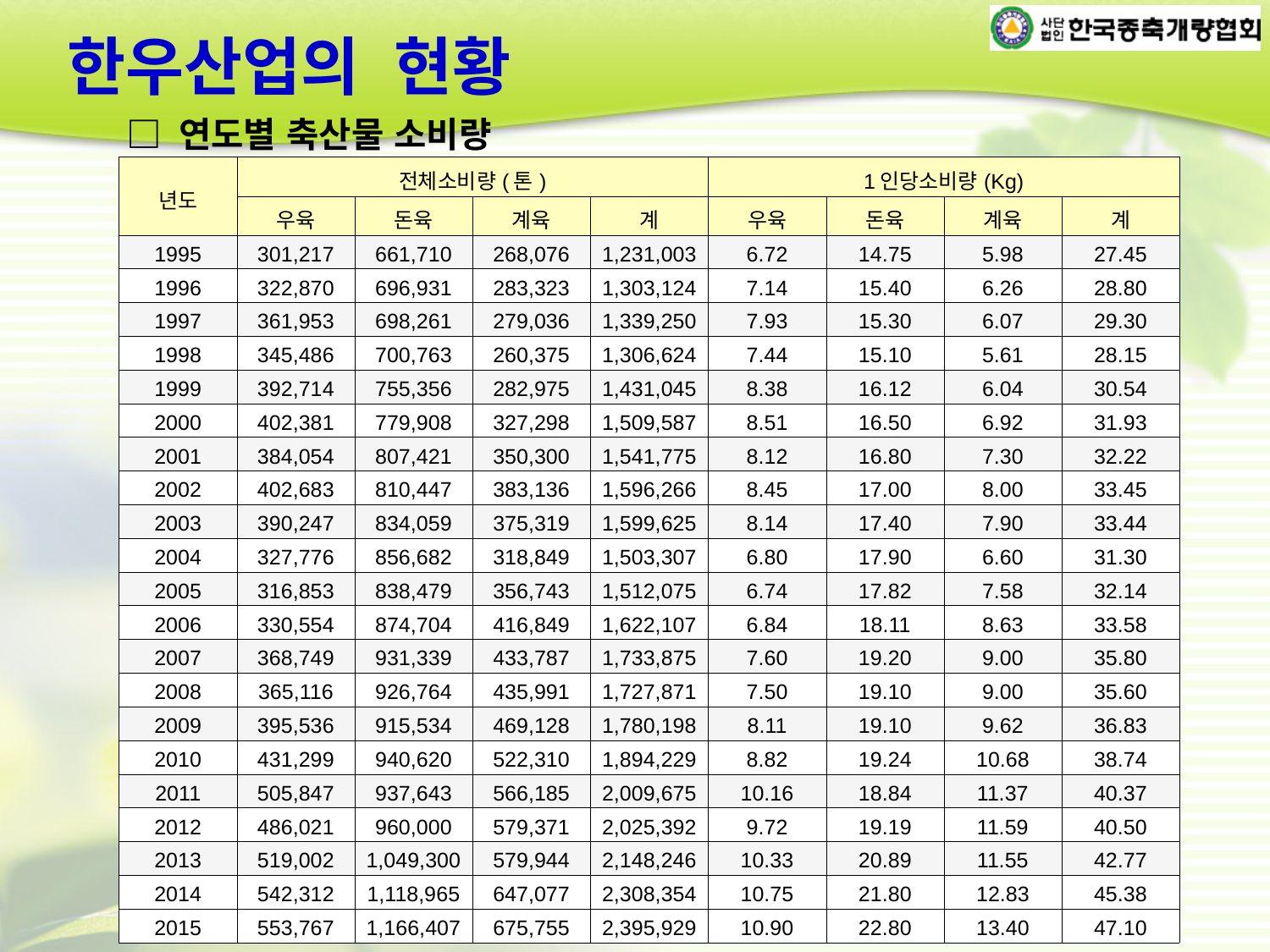

한우산업의  현황
□ 연도별 축산물 소비량
| 년도 | 전체소비량(톤) |  |  |  | 1인당소비량(Kg) |  |  |  |
| --- | --- | --- | --- | --- | --- | --- | --- | --- |
|  | 우육 | 돈육 | 계육 | 계 | 우육 | 돈육 | 계육 | 계 |
| 1995 | 301,217 | 661,710 | 268,076 | 1,231,003 | 6.72 | 14.75 | 5.98 | 27.45 |
| 1996 | 322,870 | 696,931 | 283,323 | 1,303,124 | 7.14 | 15.40 | 6.26 | 28.80 |
| 1997 | 361,953 | 698,261 | 279,036 | 1,339,250 | 7.93 | 15.30 | 6.07 | 29.30 |
| 1998 | 345,486 | 700,763 | 260,375 | 1,306,624 | 7.44 | 15.10 | 5.61 | 28.15 |
| 1999 | 392,714 | 755,356 | 282,975 | 1,431,045 | 8.38 | 16.12 | 6.04 | 30.54 |
| 2000 | 402,381 | 779,908 | 327,298 | 1,509,587 | 8.51 | 16.50 | 6.92 | 31.93 |
| 2001 | 384,054 | 807,421 | 350,300 | 1,541,775 | 8.12 | 16.80 | 7.30 | 32.22 |
| 2002 | 402,683 | 810,447 | 383,136 | 1,596,266 | 8.45 | 17.00 | 8.00 | 33.45 |
| 2003 | 390,247 | 834,059 | 375,319 | 1,599,625 | 8.14 | 17.40 | 7.90 | 33.44 |
| 2004 | 327,776 | 856,682 | 318,849 | 1,503,307 | 6.80 | 17.90 | 6.60 | 31.30 |
| 2005 | 316,853 | 838,479 | 356,743 | 1,512,075 | 6.74 | 17.82 | 7.58 | 32.14 |
| 2006 | 330,554 | 874,704 | 416,849 | 1,622,107 | 6.84 | 18.11 | 8.63 | 33.58 |
| 2007 | 368,749 | 931,339 | 433,787 | 1,733,875 | 7.60 | 19.20 | 9.00 | 35.80 |
| 2008 | 365,116 | 926,764 | 435,991 | 1,727,871 | 7.50 | 19.10 | 9.00 | 35.60 |
| 2009 | 395,536 | 915,534 | 469,128 | 1,780,198 | 8.11 | 19.10 | 9.62 | 36.83 |
| 2010 | 431,299 | 940,620 | 522,310 | 1,894,229 | 8.82 | 19.24 | 10.68 | 38.74 |
| 2011 | 505,847 | 937,643 | 566,185 | 2,009,675 | 10.16 | 18.84 | 11.37 | 40.37 |
| 2012 | 486,021 | 960,000 | 579,371 | 2,025,392 | 9.72 | 19.19 | 11.59 | 40.50 |
| 2013 | 519,002 | 1,049,300 | 579,944 | 2,148,246 | 10.33 | 20.89 | 11.55 | 42.77 |
| 2014 | 542,312 | 1,118,965 | 647,077 | 2,308,354 | 10.75 | 21.80 | 12.83 | 45.38 |
| 2015 | 553,767 | 1,166,407 | 675,755 | 2,395,929 | 10.90 | 22.80 | 13.40 | 47.10 |